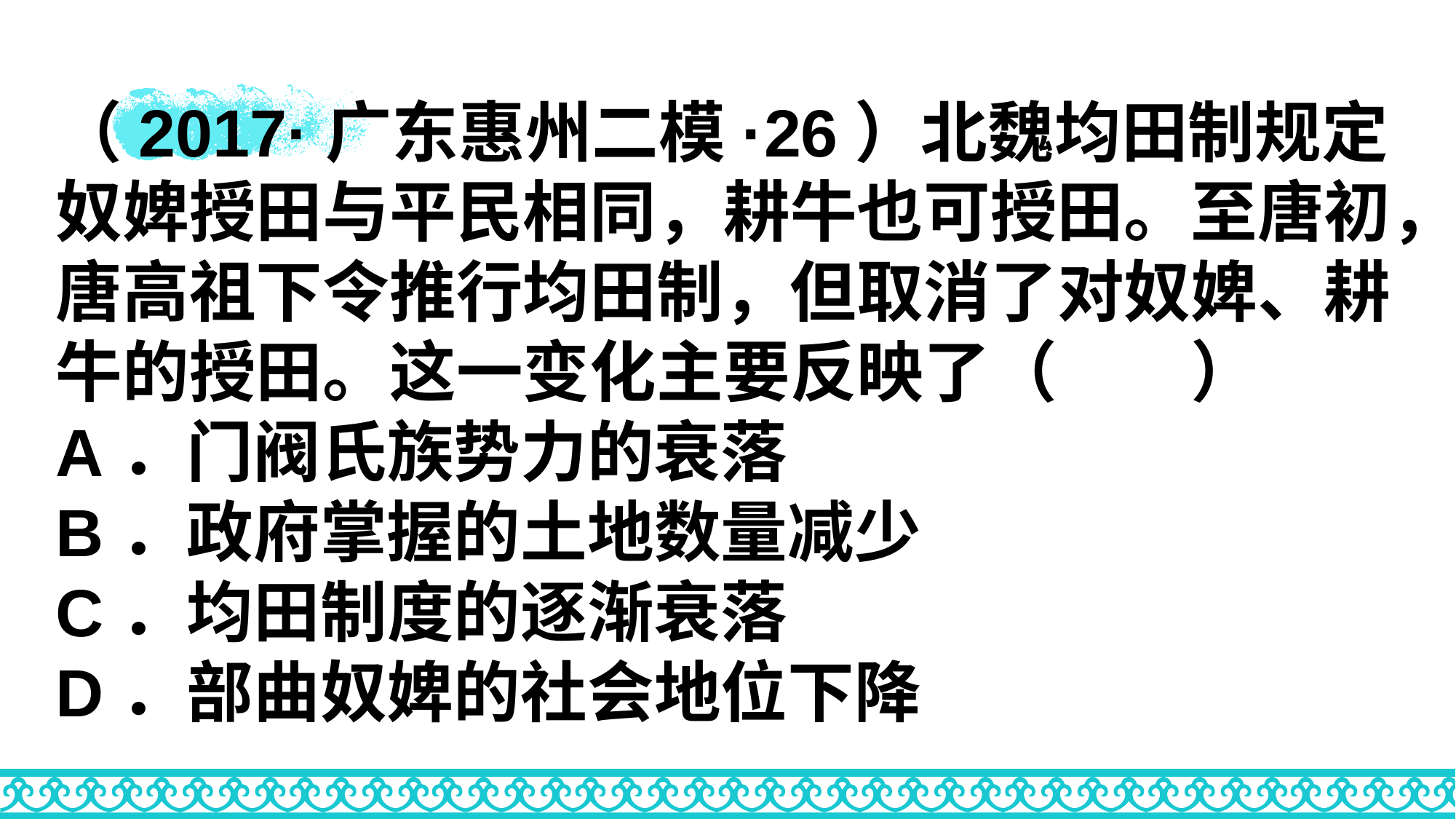

（2017·广东惠州二模·26）北魏均田制规定奴婢授田与平民相同，耕牛也可授田。至唐初，唐高祖下令推行均田制，但取消了对奴婢、耕牛的授田。这一变化主要反映了（　　）
A．门阀氏族势力的衰落
B．政府掌握的土地数量减少
C．均田制度的逐渐衰落
D．部曲奴婢的社会地位下降